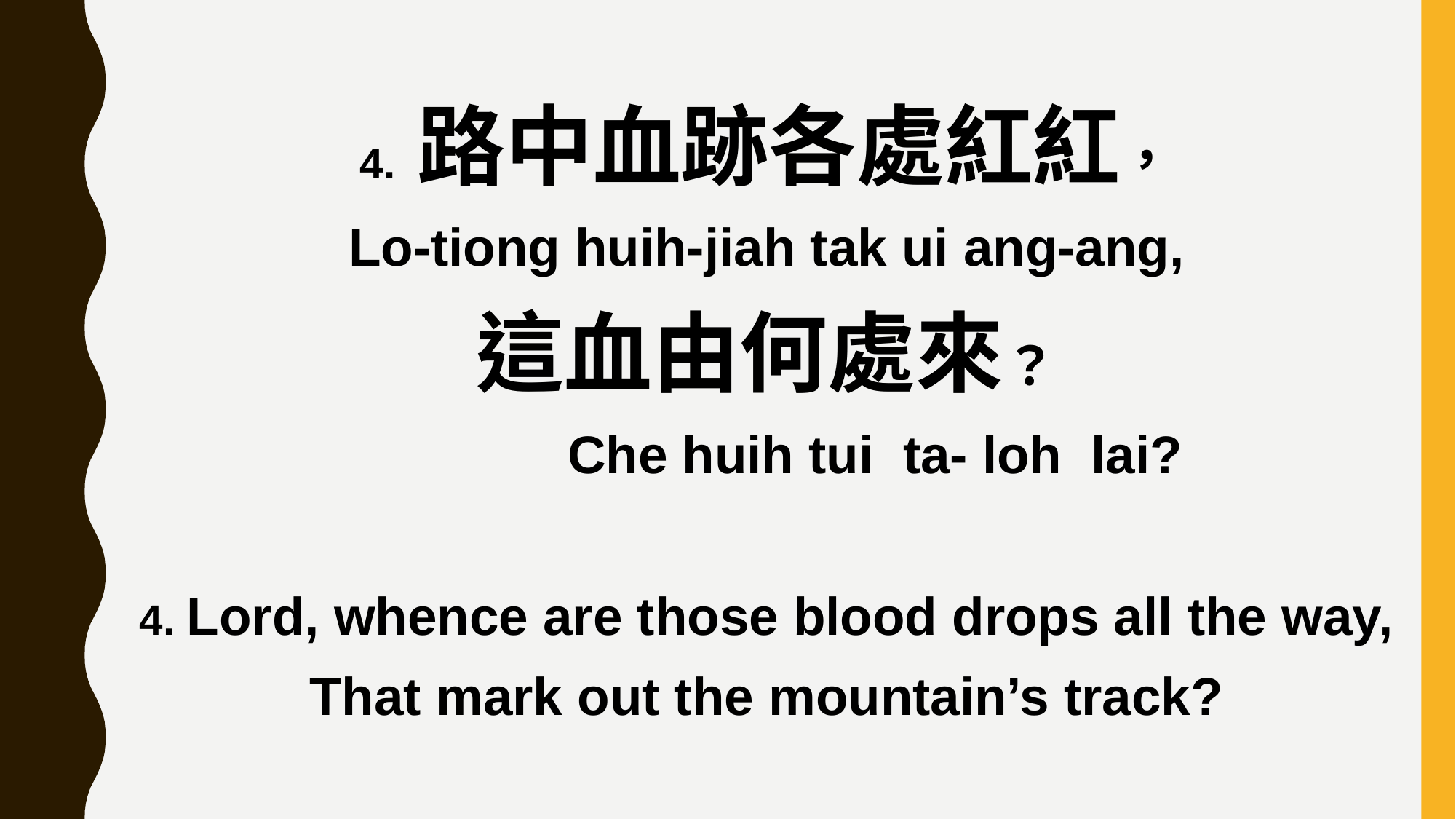

4. 路中血跡各處紅紅，
Lo-tiong huih-jiah tak ui ang-ang,
這血由何處來？
                              Che huih tui  ta- loh  lai?

4. Lord, whence are those blood drops all the way,
That mark out the mountain’s track?